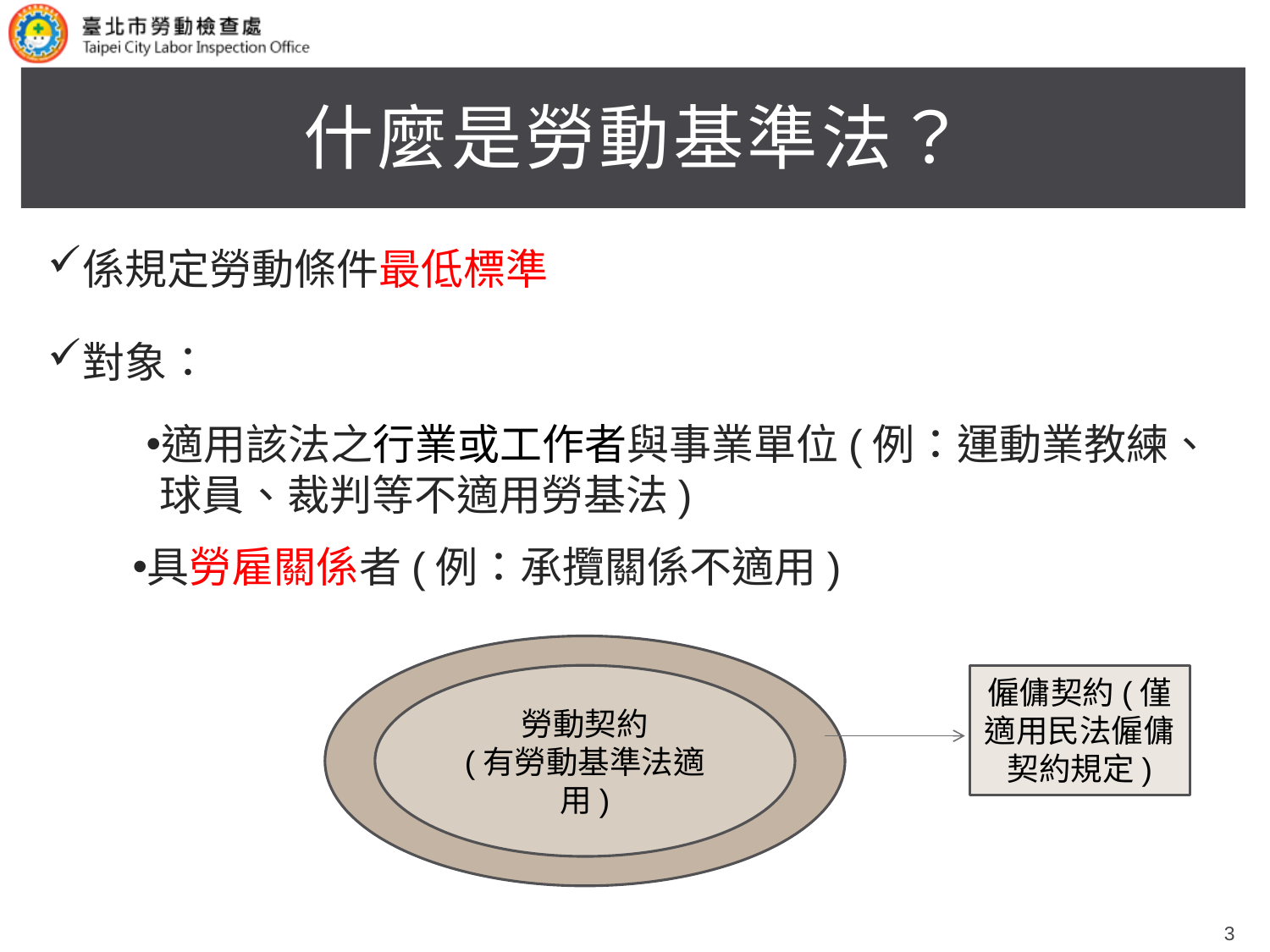

# 什麼是勞動基準法？
係規定勞動條件最低標準
對象：
適用該法之行業或工作者與事業單位(例：運動業教練、球員、裁判等不適用勞基法)
具勞雇關係者(例：承攬關係不適用)

勞動契約
(有勞動基準法適用)
僱傭契約(僅適用民法僱傭契約規定)
3